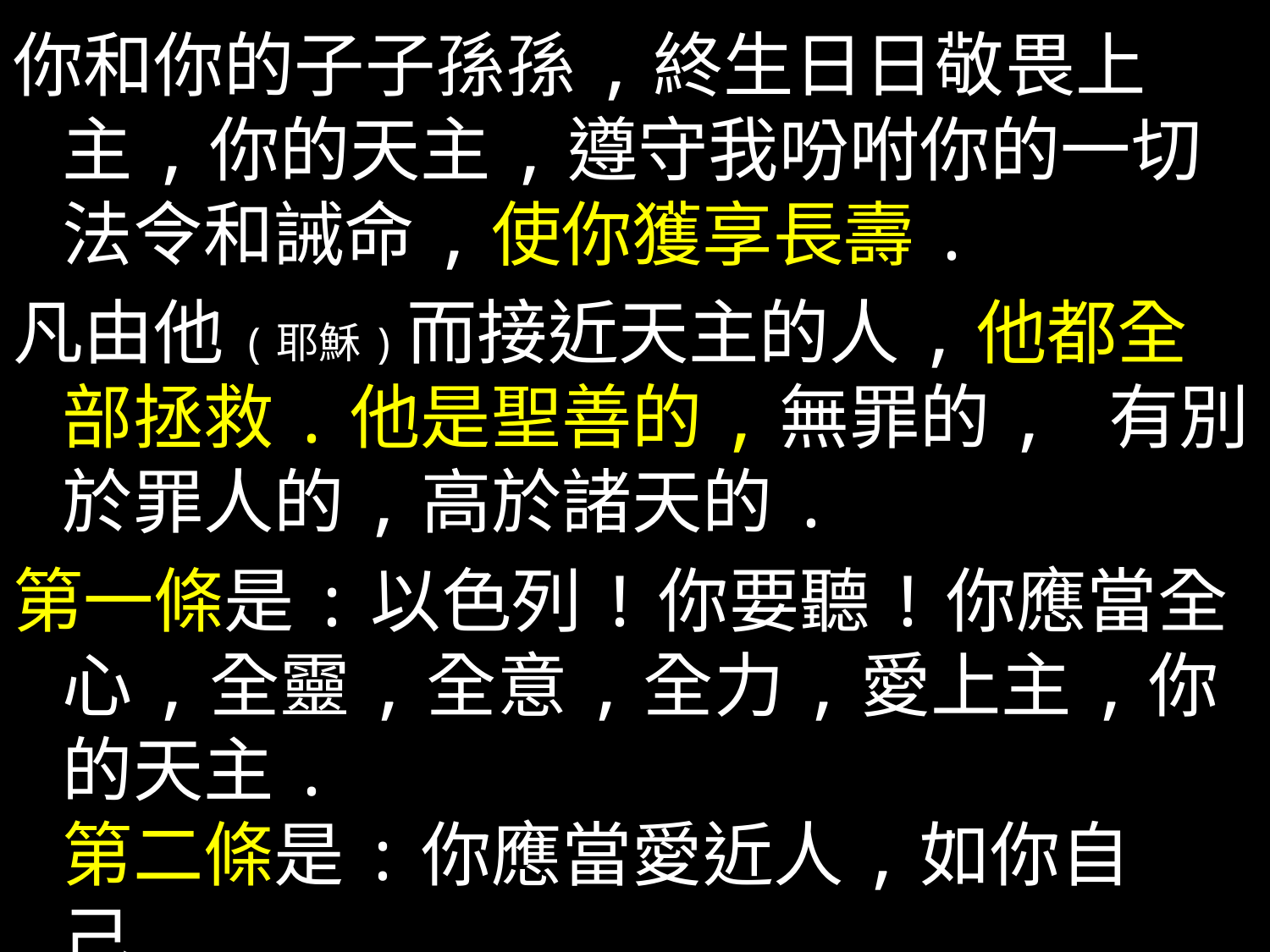

你和你的子子孫孫,終生日日敬畏上主,你的天主,遵守我吩咐你的一切法令和誡命,使你獲享長壽.
凡由他(耶穌)而接近天主的人,他都全部拯救.他是聖善的,無罪的, 有別於罪人的,高於諸天的.
第一條是:以色列!你要聽!你應當全心,全靈,全意,全力,愛上主,你的天主.
第二條是:你應當愛近人,如你自己.